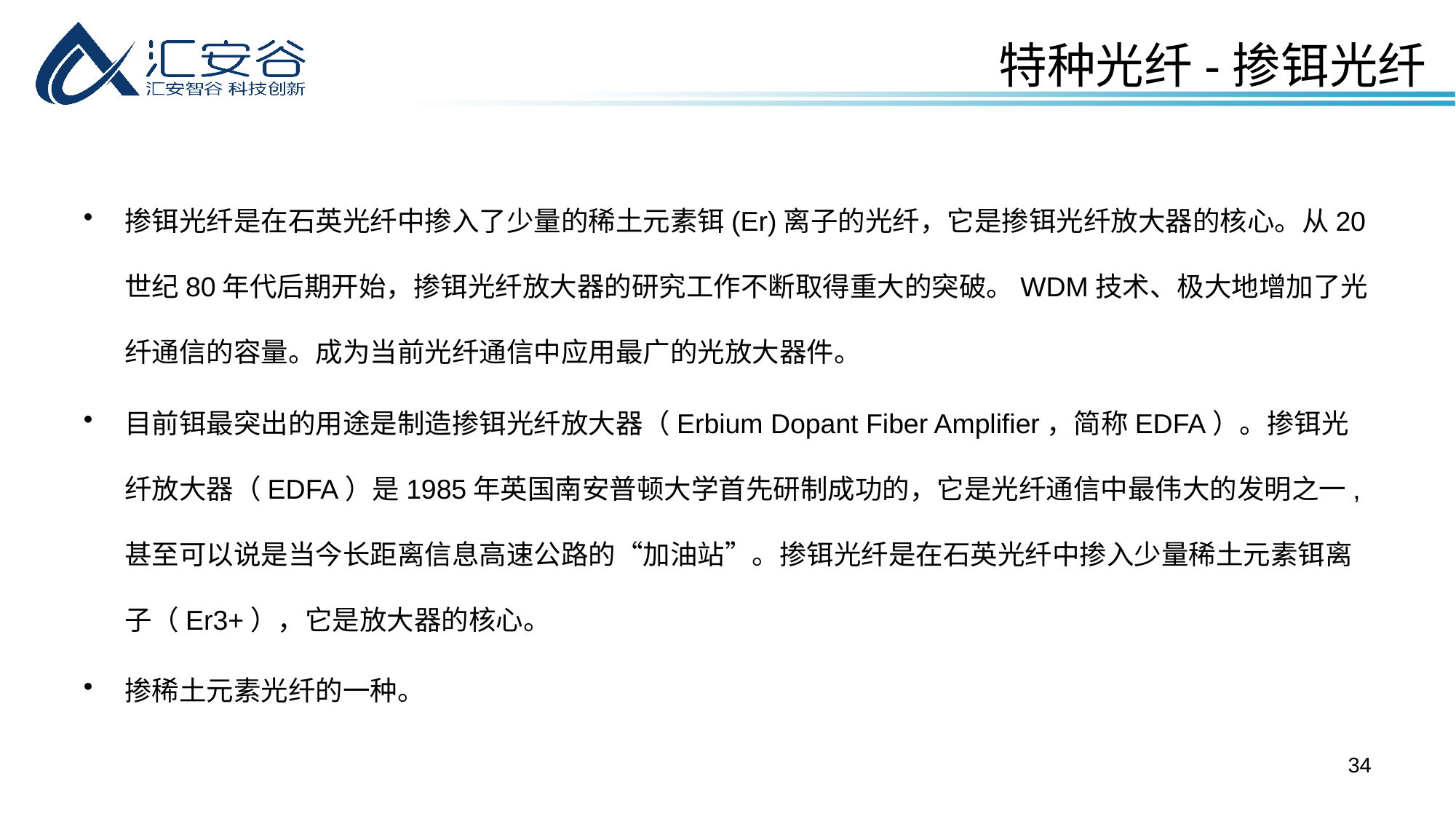

特种光纤-掺铒光纤
掺铒光纤是在石英光纤中掺入了少量的稀土元素铒(Er)离子的光纤，它是掺铒光纤放大器的核心。从20世纪80年代后期开始，掺铒光纤放大器的研究工作不断取得重大的突破。WDM技术、极大地增加了光纤通信的容量。成为当前光纤通信中应用最广的光放大器件。
目前铒最突出的用途是制造掺铒光纤放大器（Erbium Dopant Fiber Amplifier，简称EDFA）。掺铒光纤放大器（EDFA）是1985年英国南安普顿大学首先研制成功的，它是光纤通信中最伟大的发明之一,甚至可以说是当今长距离信息高速公路的“加油站”。掺铒光纤是在石英光纤中掺入少量稀土元素铒离子（Er3+），它是放大器的核心。
掺稀土元素光纤的一种。
34